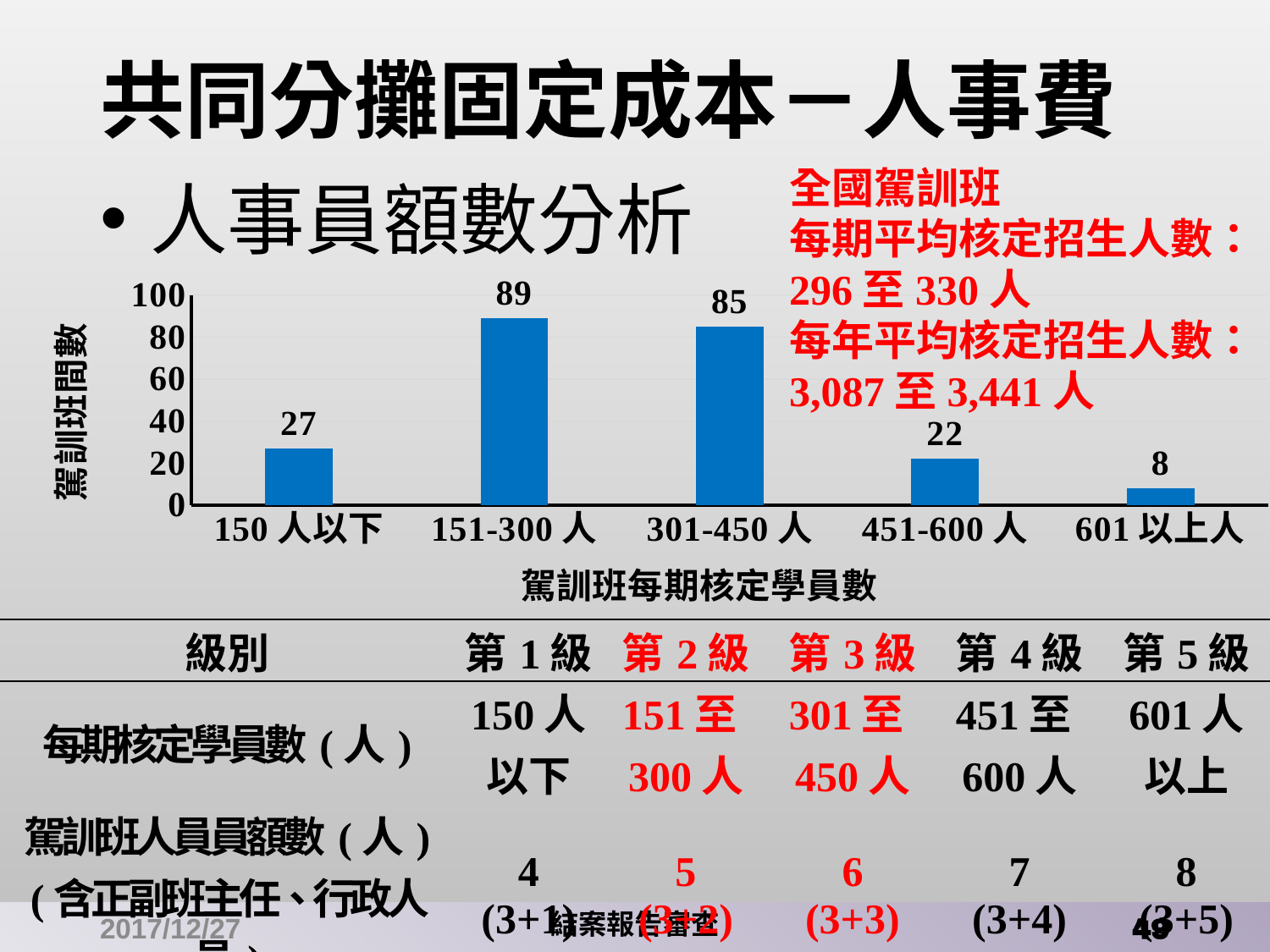

# 共同分攤固定成本－人事費
全國駕訓班
每期平均核定招生人數：
296至330人
每年平均核定招生人數：
3,087至3,441人
人事員額數分析

### Chart

| Category | 行政人員員額數 |
|---|---|
| 150人以下 | 27.0 |
| 151-300人 | 89.0 |
| 301-450人 | 85.0 |
| 451-600人 | 22.0 |
| 601以上人 | 8.0 |
| 級別 | 第1級 | 第2級 | 第3級 | 第4級 | 第5級 |
| --- | --- | --- | --- | --- | --- |
| 每期核定學員數(人) | 150人 以下 | 151至300人 | 301至450人 | 451至600人 | 601人 以上 |
| 駕訓班人員員額數(人) (含正副班主任、行政人員) | 4 (3+1) | 5 (3+2) | 6 (3+3) | 7 (3+4) | 8 (3+5) |
2017/12/27
結案報告審查
49